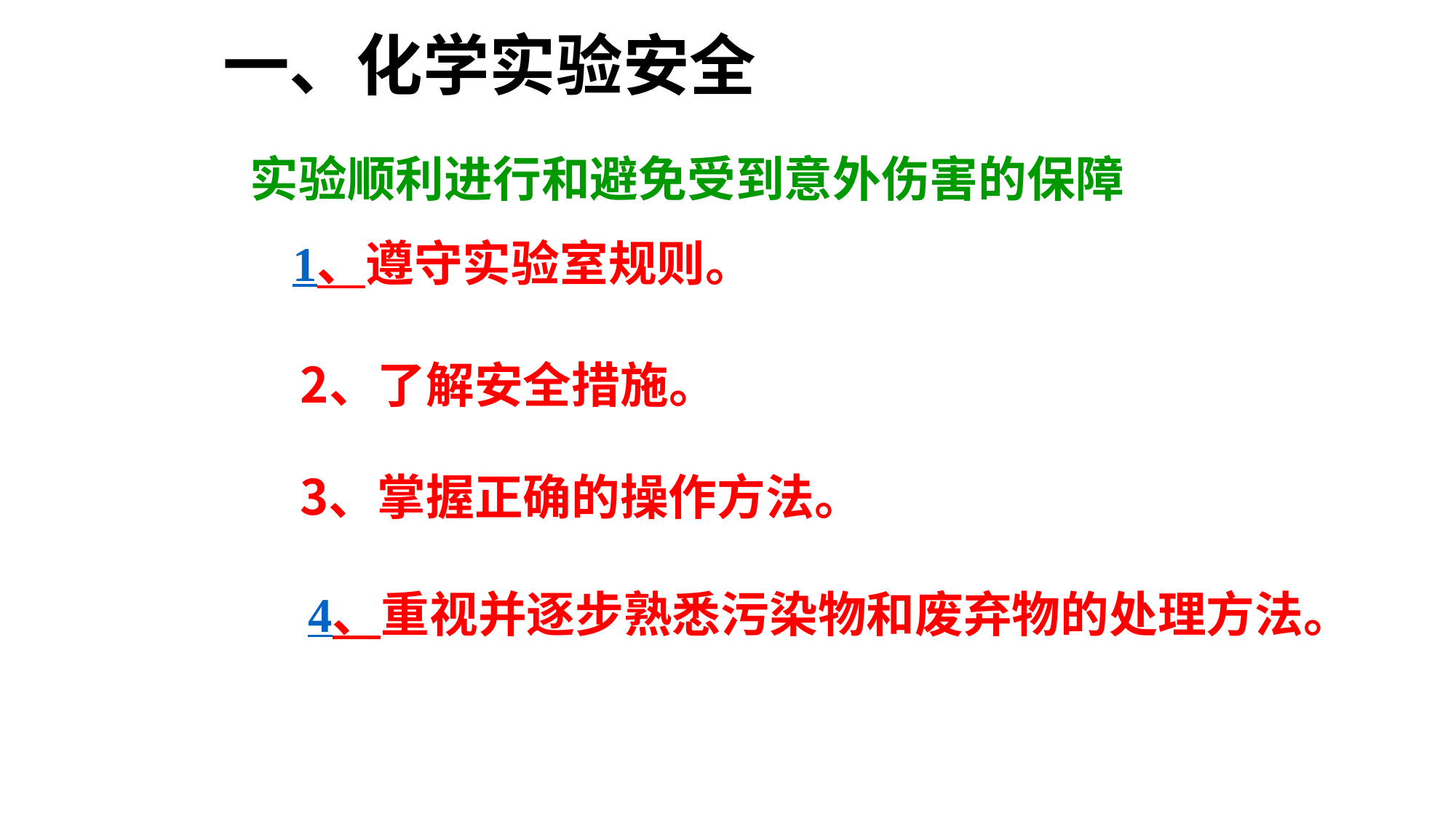

# 一、化学实验安全
实验顺利进行和避免受到意外伤害的保障
1、遵守实验室规则。
2、了解安全措施。
3、掌握正确的操作方法。
4、重视并逐步熟悉污染物和废弃物的处理方法。